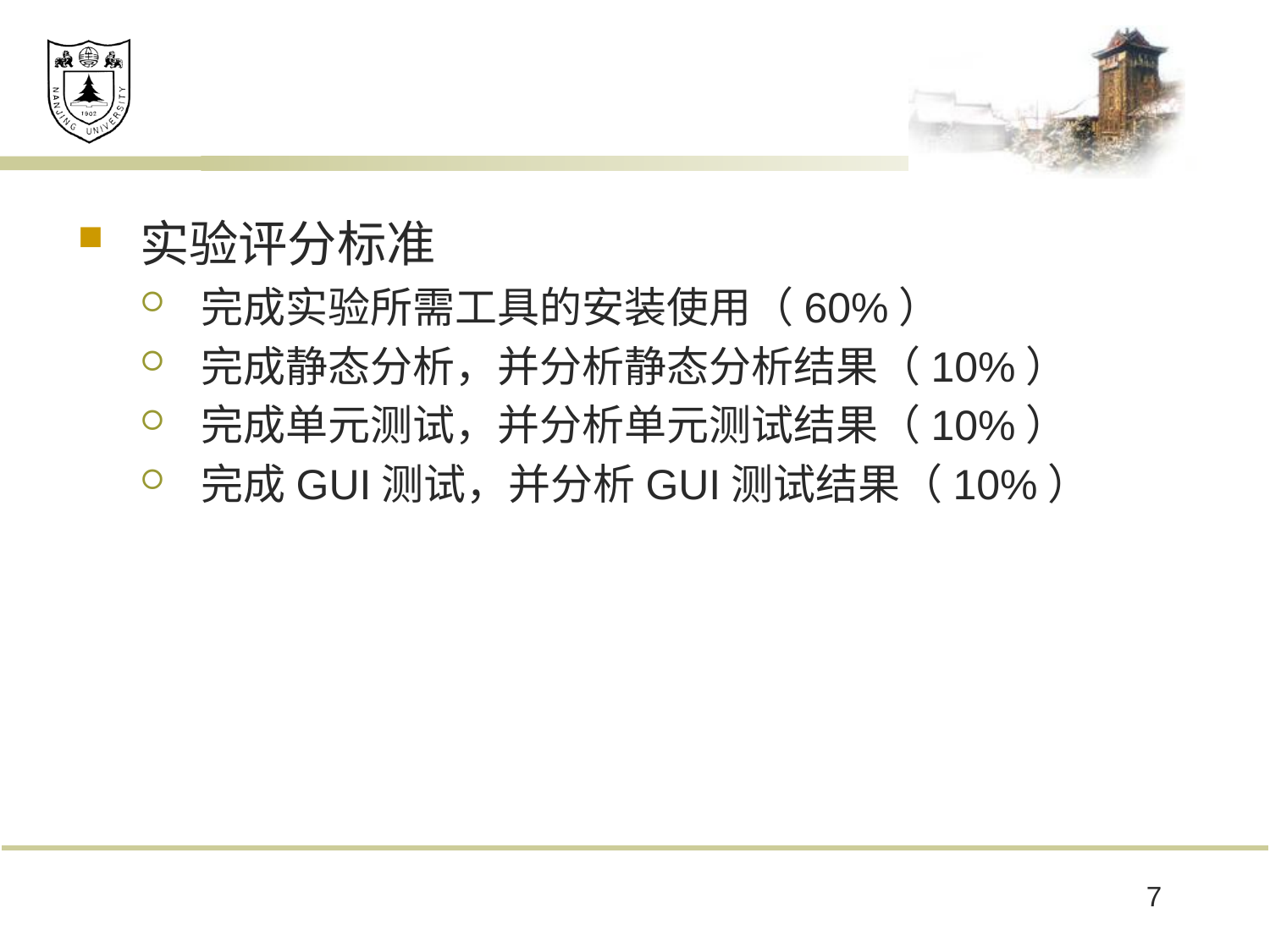

#
实验评分标准
完成实验所需工具的安装使用（60%）
完成静态分析，并分析静态分析结果（10%）
完成单元测试，并分析单元测试结果（10%）
完成GUI测试，并分析GUI测试结果（10%）

7